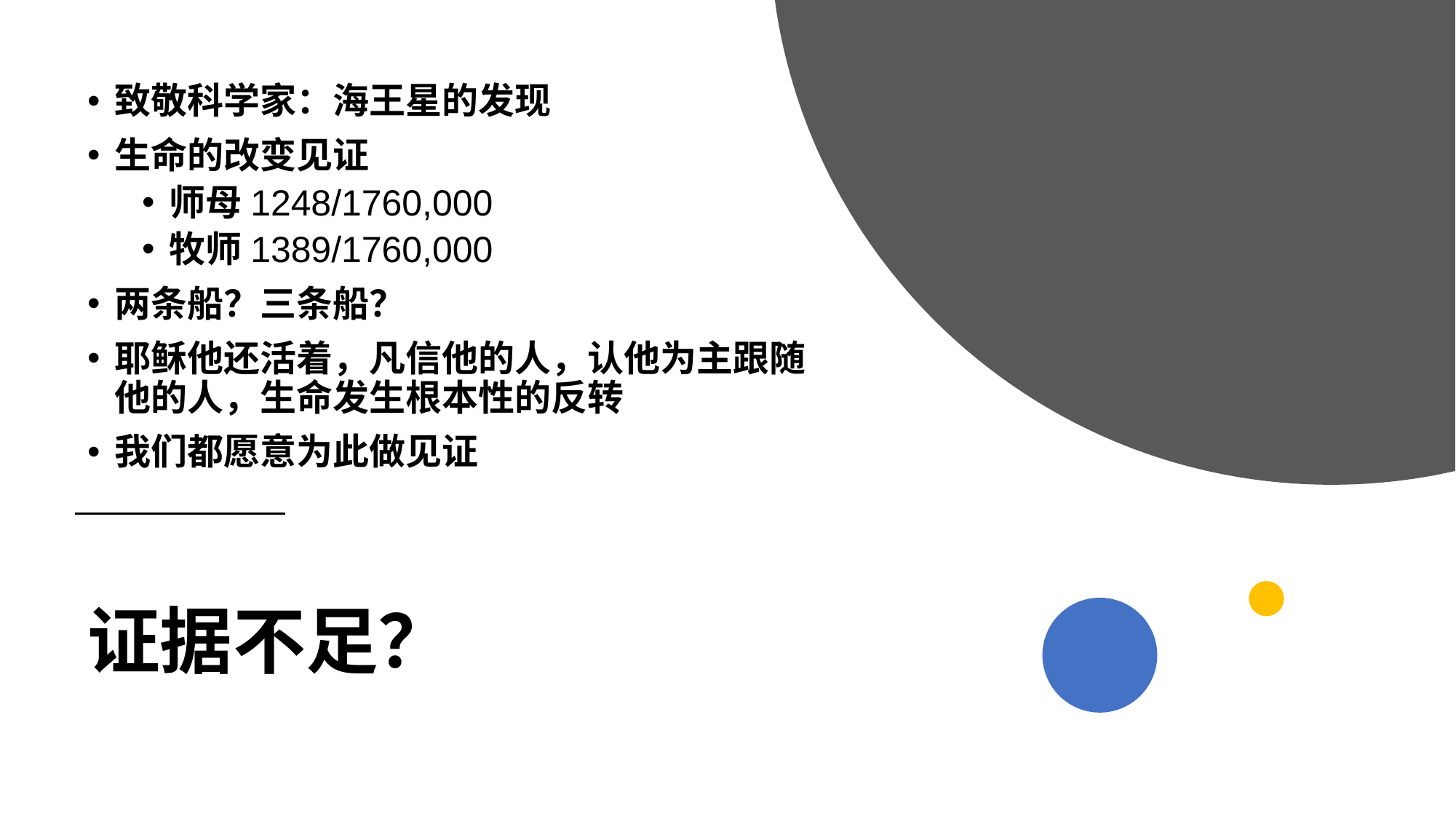

致敬科学家：海王星的发现
生命的改变见证
师母1248/1760,000
牧师1389/1760,000
两条船？三条船？
耶稣他还活着，凡信他的人，认他为主跟随他的人，生命发生根本性的反转
我们都愿意为此做见证
# 证据不足？